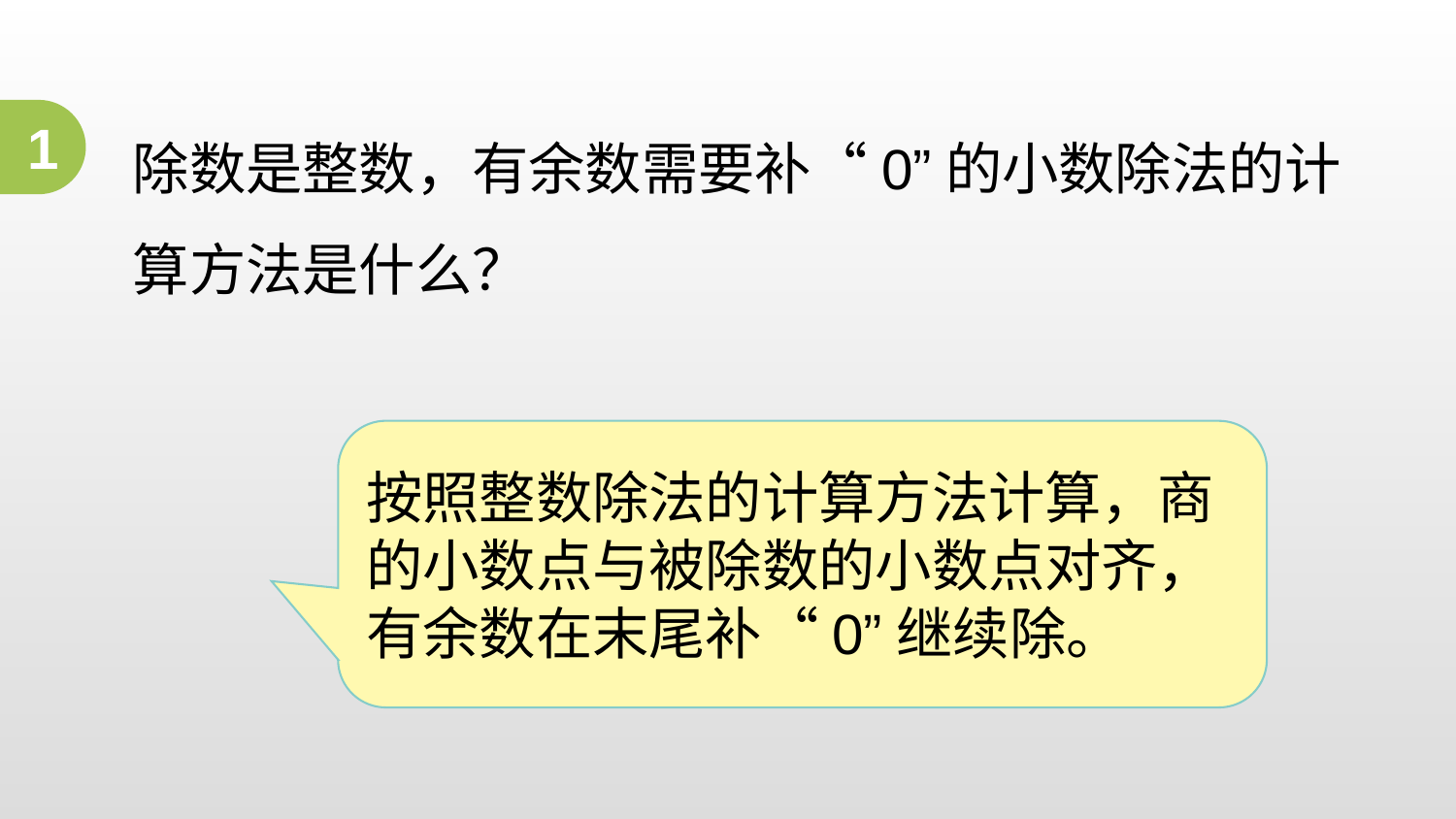

除数是整数，有余数需要补“0”的小数除法的计算方法是什么？
1
按照整数除法的计算方法计算，商的小数点与被除数的小数点对齐，有余数在末尾补“0”继续除。